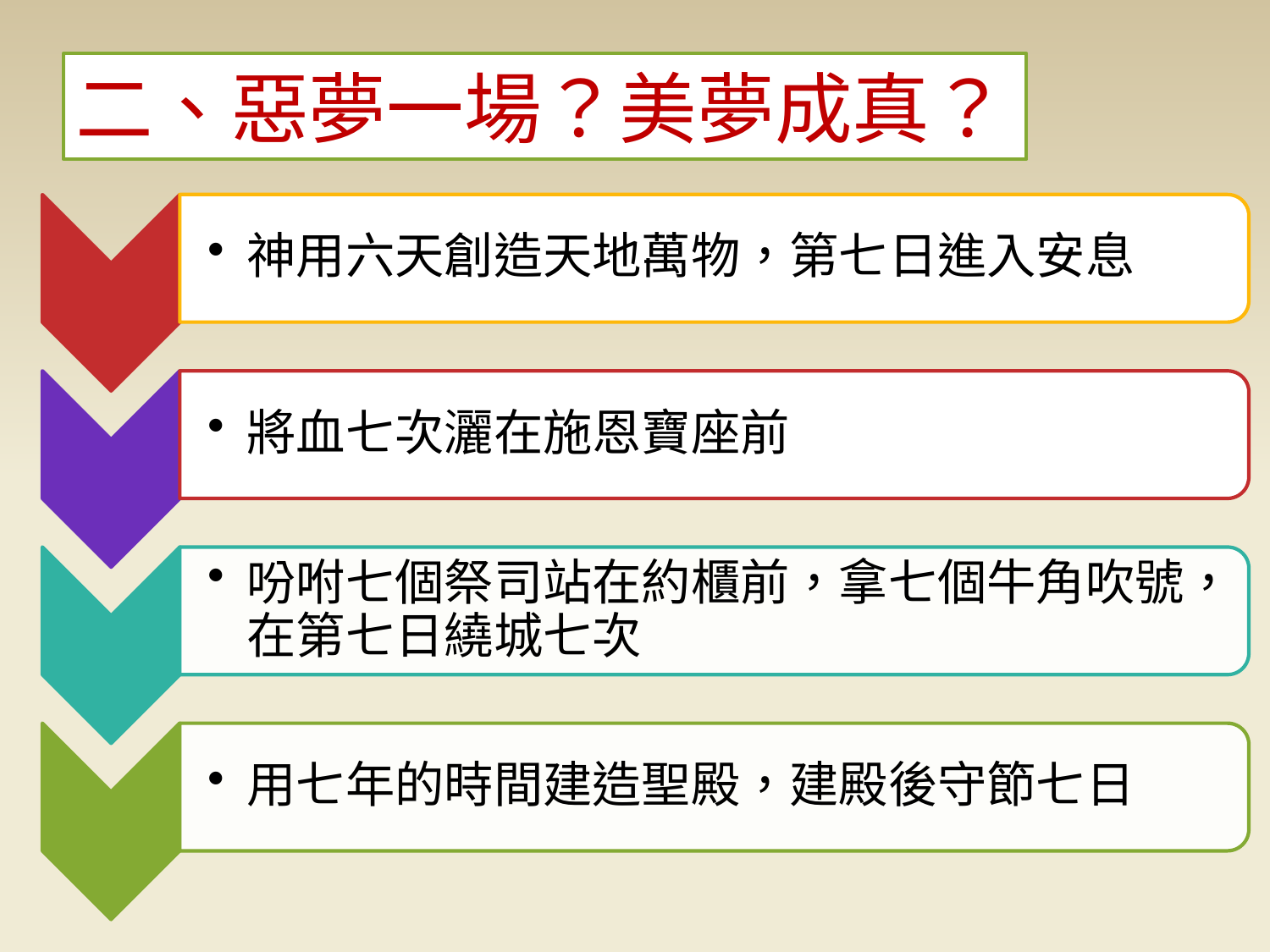

二、惡夢一場？美夢成真？

神用六天創造天地萬物，第七日進入安息

將血七次灑在施恩寶座前

吩咐七個祭司站在約櫃前，拿七個牛角吹號，在第七日繞城七次

用七年的時間建造聖殿，建殿後守節七日